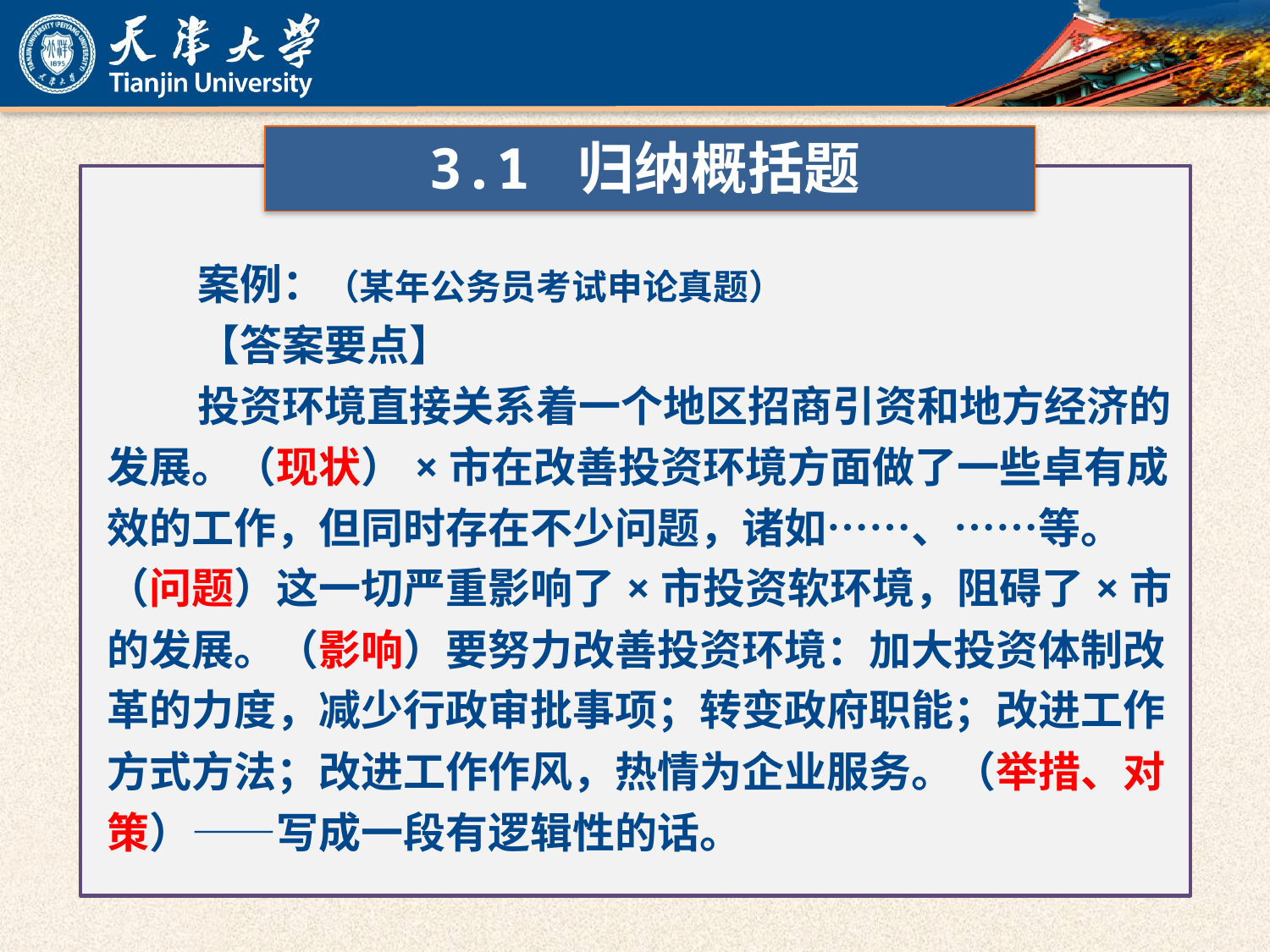

3.1 归纳概括题

案例：（某年公务员考试申论真题）
【答案要点】
投资环境直接关系着一个地区招商引资和地方经济的发展。（现状）×市在改善投资环境方面做了一些卓有成效的工作，但同时存在不少问题，诸如……、……等。（问题）这一切严重影响了×市投资软环境，阻碍了×市的发展。（影响）要努力改善投资环境：加大投资体制改革的力度，减少行政审批事项；转变政府职能；改进工作方式方法；改进工作作风，热情为企业服务。（举措、对策）——写成一段有逻辑性的话。